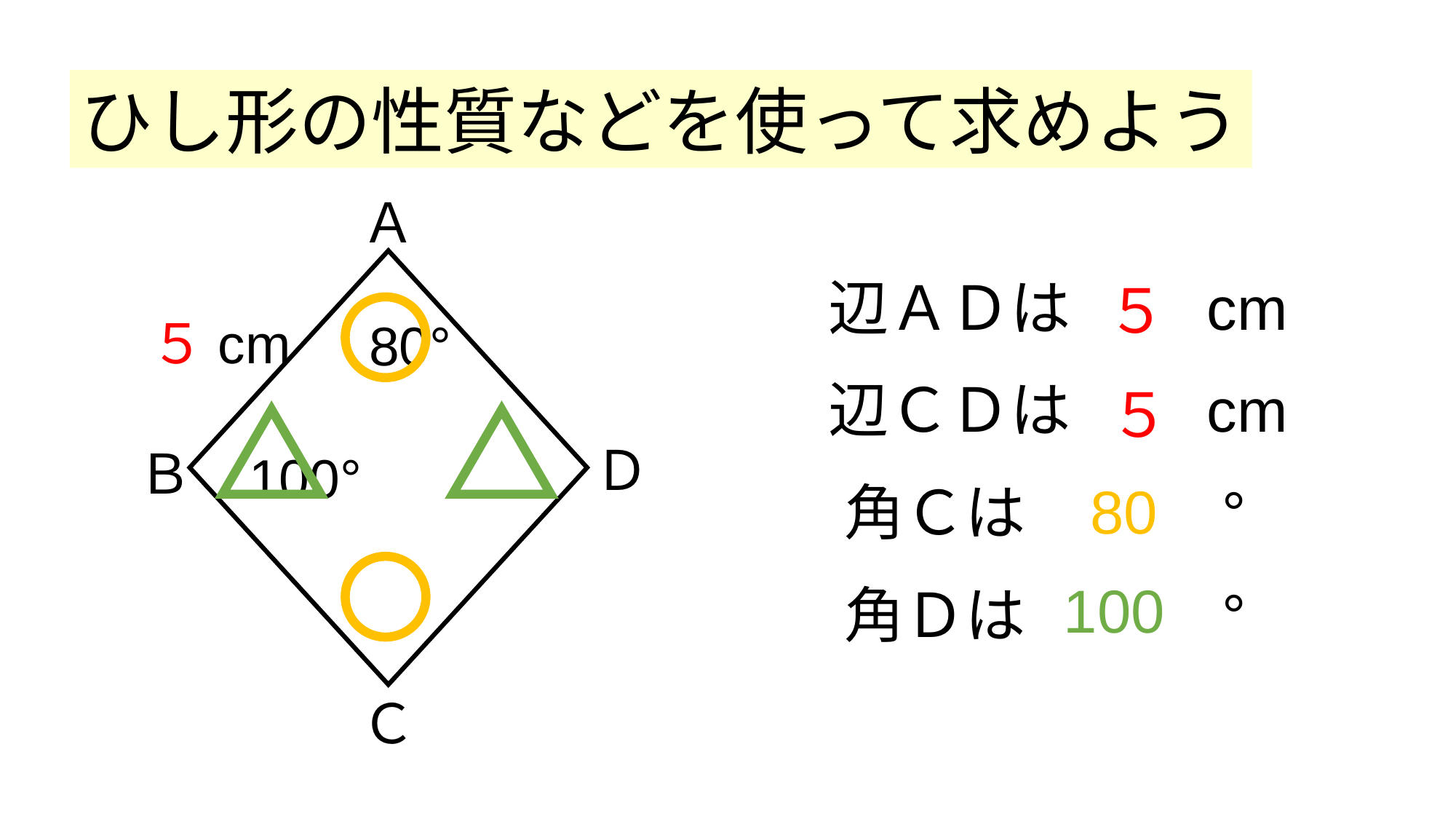

ひし形の性質などを使って求めよう
Ａ

辺ＡＤは　　cm
５

５cm
80°
辺ＣＤは　　cm
５

Ｄ
Ｂ
100°
80
角Ｃは　　　°

100
角Ｄは　　　°
Ｃ